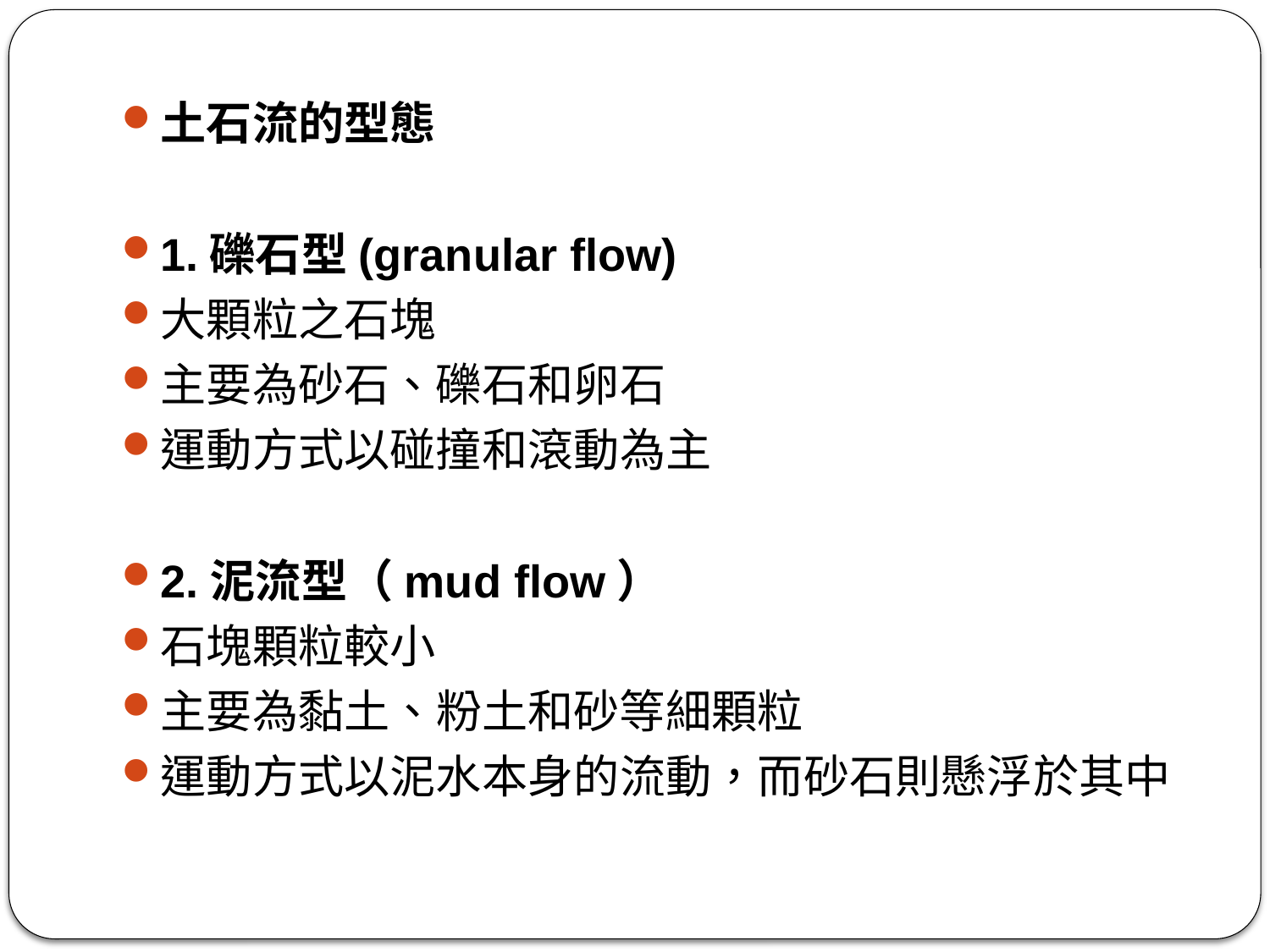

土石流的型態

1.礫石型(granular flow)
大顆粒之石塊
主要為砂石、礫石和卵石
運動方式以碰撞和滾動為主

2.泥流型（mud flow）
石塊顆粒較小
主要為黏土、粉土和砂等細顆粒
運動方式以泥水本身的流動，而砂石則懸浮於其中